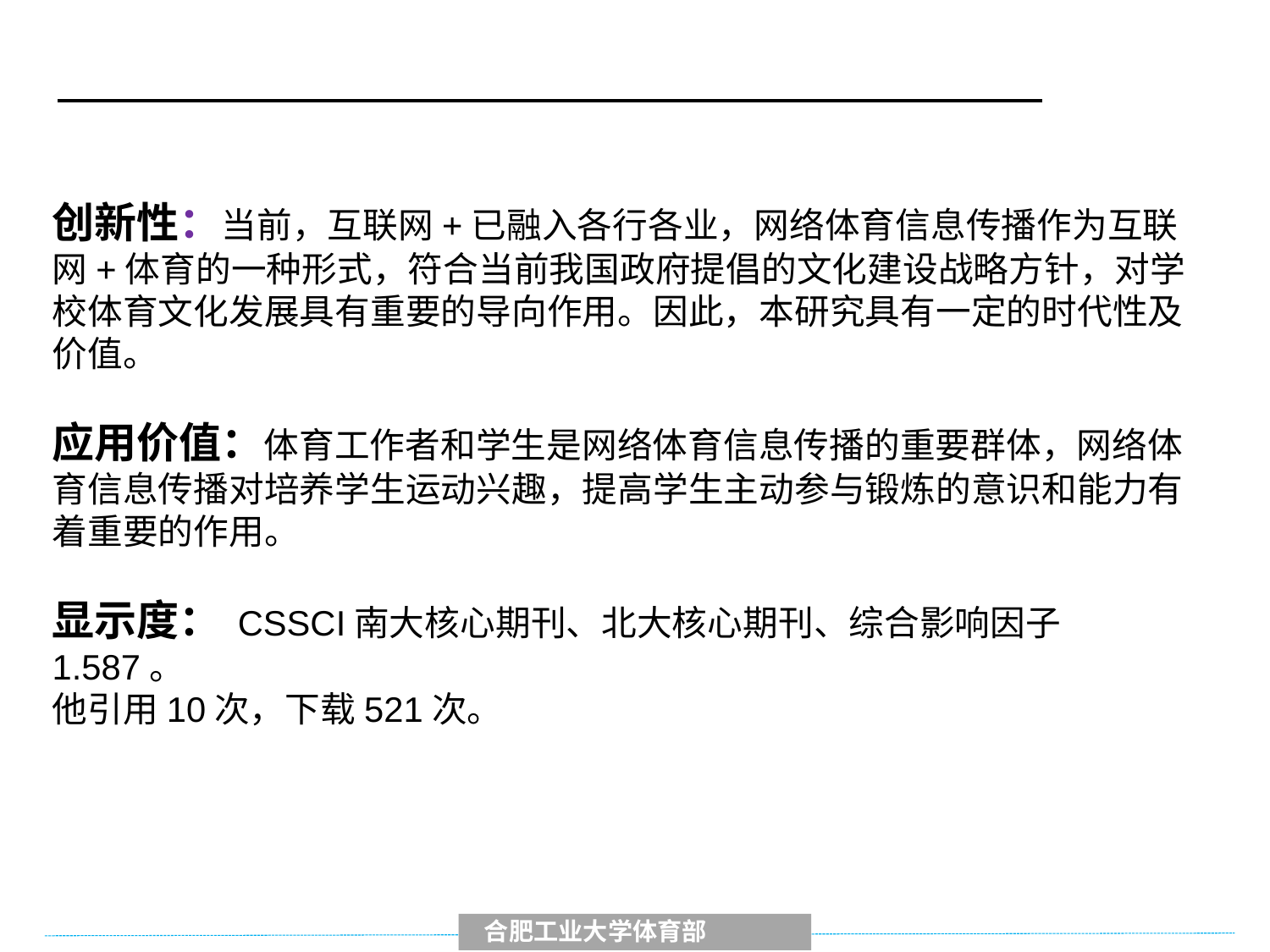

创新性：当前，互联网+已融入各行各业，网络体育信息传播作为互联网+体育的一种形式，符合当前我国政府提倡的文化建设战略方针，对学校体育文化发展具有重要的导向作用。因此，本研究具有一定的时代性及价值。

应用价值：体育工作者和学生是网络体育信息传播的重要群体，网络体育信息传播对培养学生运动兴趣，提高学生主动参与锻炼的意识和能力有着重要的作用。

显示度： CSSCI南大核心期刊、北大核心期刊、综合影响因子1.587。
他引用10次，下载521次。

 合肥工业大学体育部